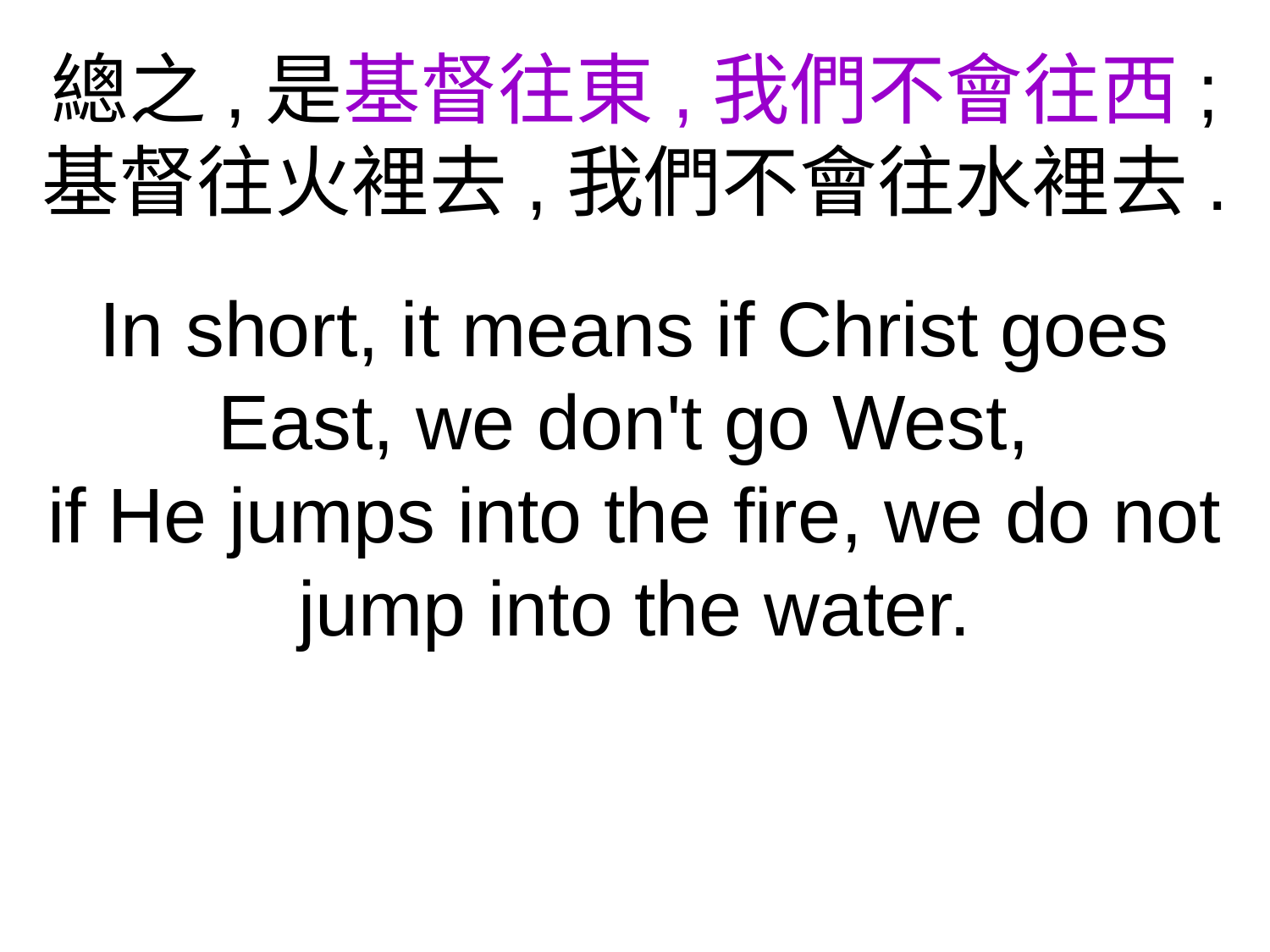

總之,是基督往東,我們不會往西;
基督往火裡去,我們不會往水裡去.
In short, it means if Christ goes East, we don't go West,
if He jumps into the fire, we do not jump into the water.